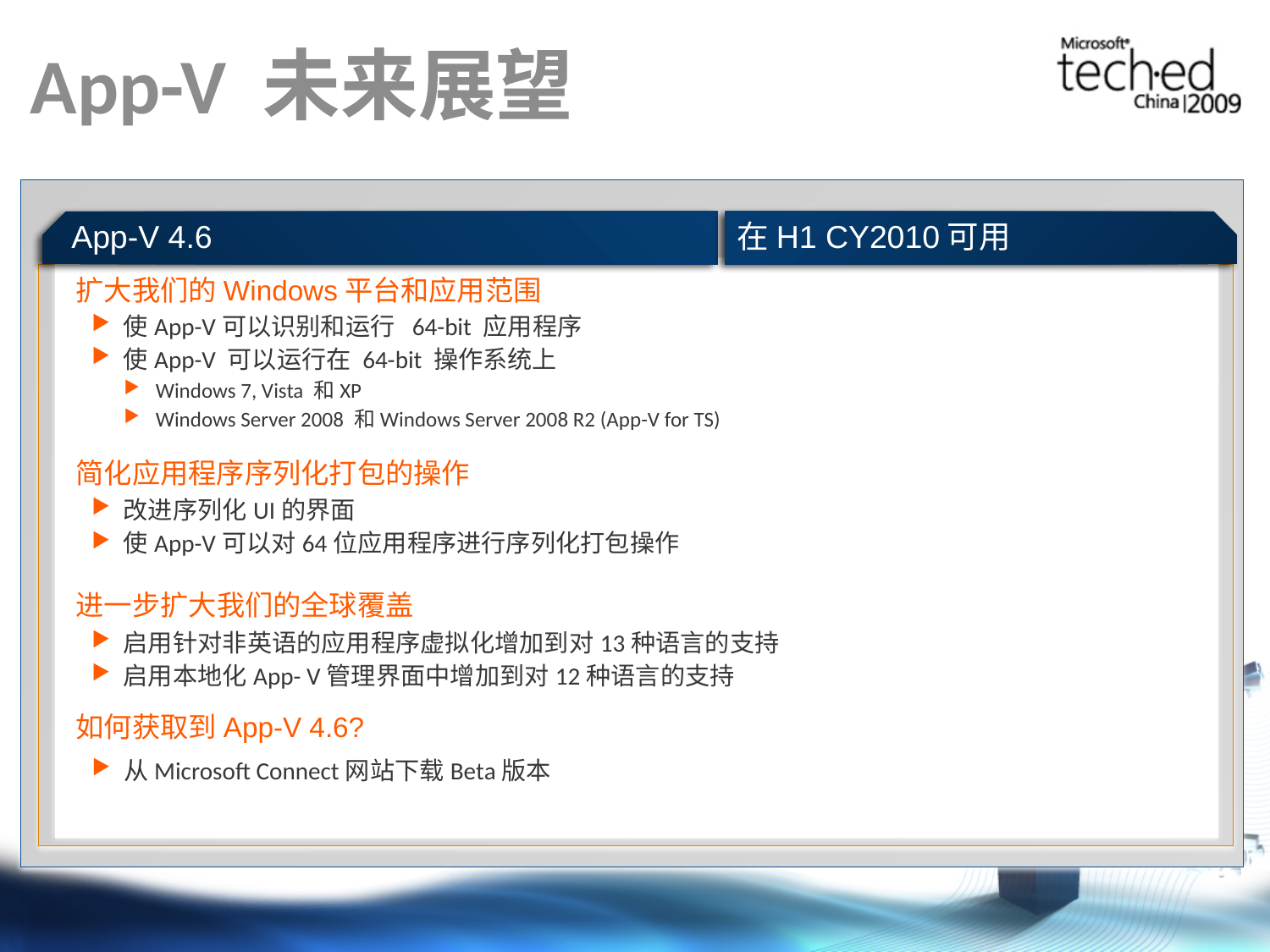

# App-V 未来展望

App-V 4.6
 在H1 CY2010可用

扩大我们的Windows平台和应用范围
使App-V可以识别和运行  64-bit 应用程序
使App-V 可以运行在 64-bit 操作系统上
Windows 7, Vista 和XP
Windows Server 2008 和Windows Server 2008 R2 (App-V for TS)
简化应用程序序列化打包的操作
改进序列化UI的界面
使App-V可以对64位应用程序进行序列化打包操作
进一步扩大我们的全球覆盖
启用针对非英语的应用程序虚拟化增加到对13种语言的支持
启用本地化App- V管理界面中增加到对12种语言的支持
如何获取到App-V 4.6?
从Microsoft Connect网站下载Beta版本